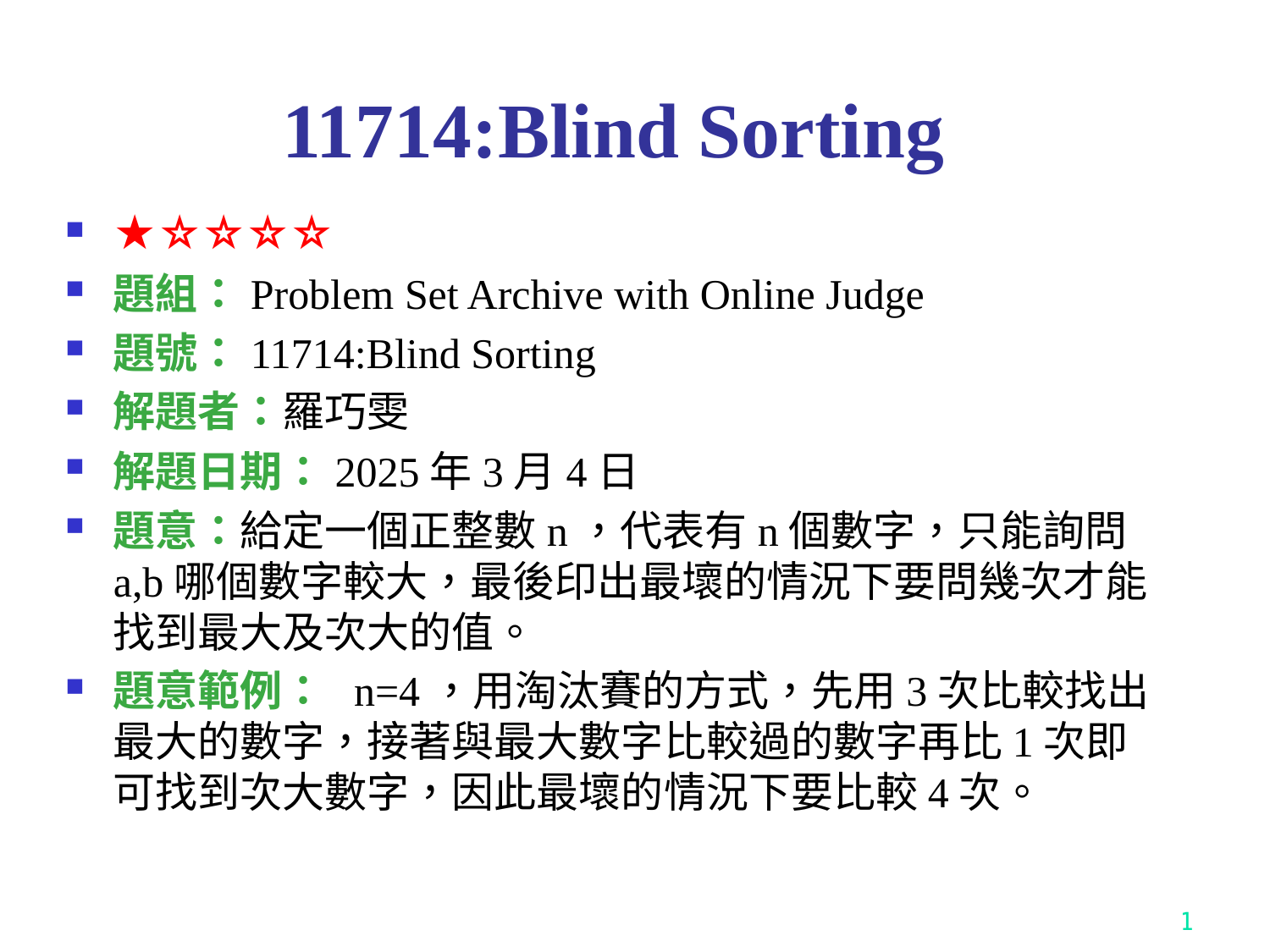

# 11714:Blind Sorting
★☆☆☆☆
題組：Problem Set Archive with Online Judge
題號：11714:Blind Sorting
解題者：羅巧雯
解題日期：2025年3月4日
題意：給定一個正整數n，代表有n個數字，只能詢問a,b哪個數字較大，最後印出最壞的情況下要問幾次才能找到最大及次大的值。
題意範例：  n=4，用淘汰賽的方式，先用3次比較找出最大的數字，接著與最大數字比較過的數字再比1次即可找到次大數字，因此最壞的情況下要比較4次。

1